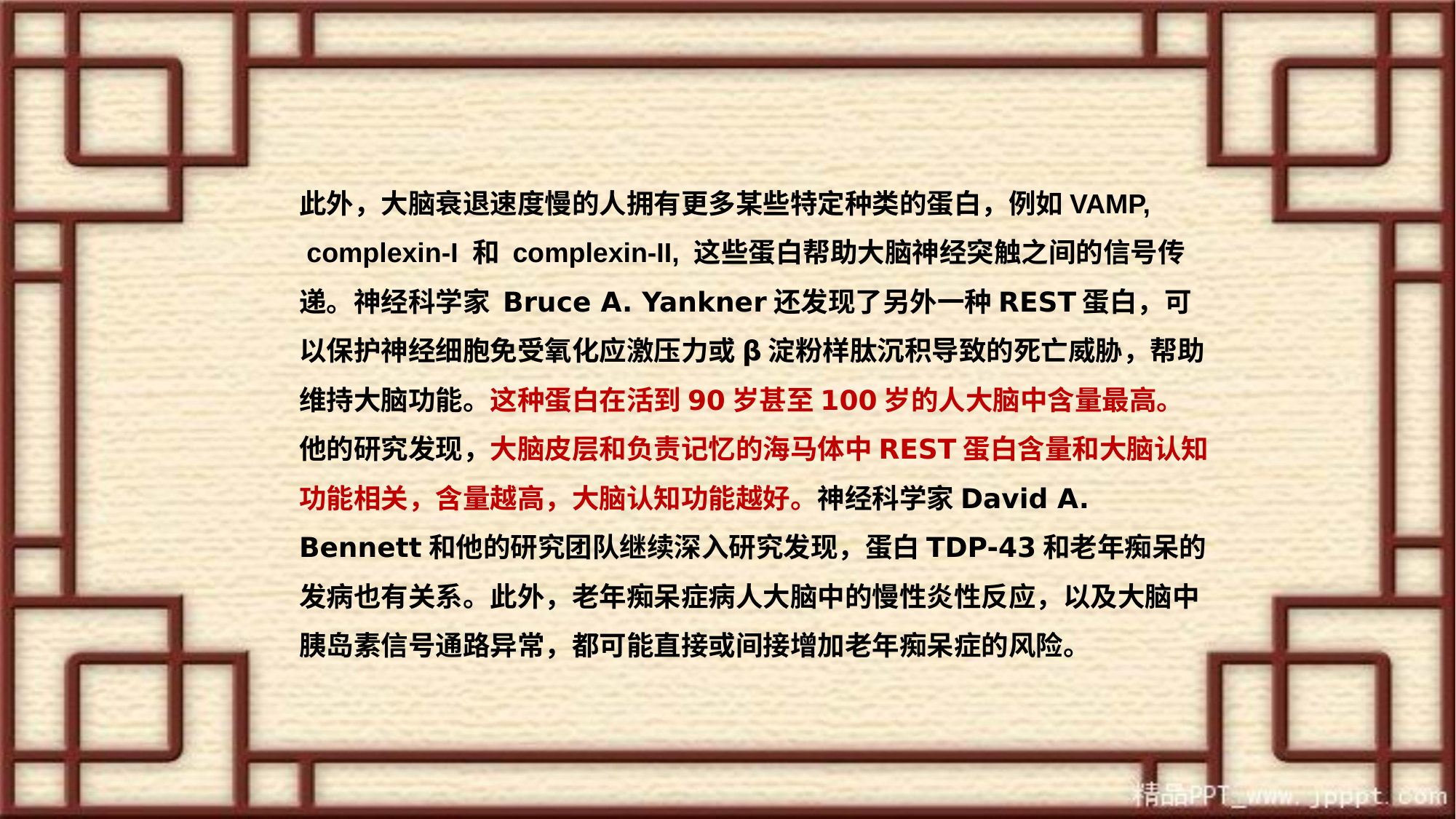

此外，大脑衰退速度慢的人拥有更多某些特定种类的蛋白，例如VAMP,  complexin-I 和 complexin-II, 这些蛋白帮助大脑神经突触之间的信号传递。神经科学家 Bruce A. Yankner还发现了另外一种REST蛋白，可以保护神经细胞免受氧化应激压力或β淀粉样肽沉积导致的死亡威胁，帮助维持大脑功能。这种蛋白在活到90岁甚至100岁的人大脑中含量最高。他的研究发现，大脑皮层和负责记忆的海马体中REST蛋白含量和大脑认知功能相关，含量越高，大脑认知功能越好。神经科学家David A. Bennett和他的研究团队继续深入研究发现，蛋白TDP-43和老年痴呆的发病也有关系。此外，老年痴呆症病人大脑中的慢性炎性反应，以及大脑中胰岛素信号通路异常，都可能直接或间接增加老年痴呆症的风险。